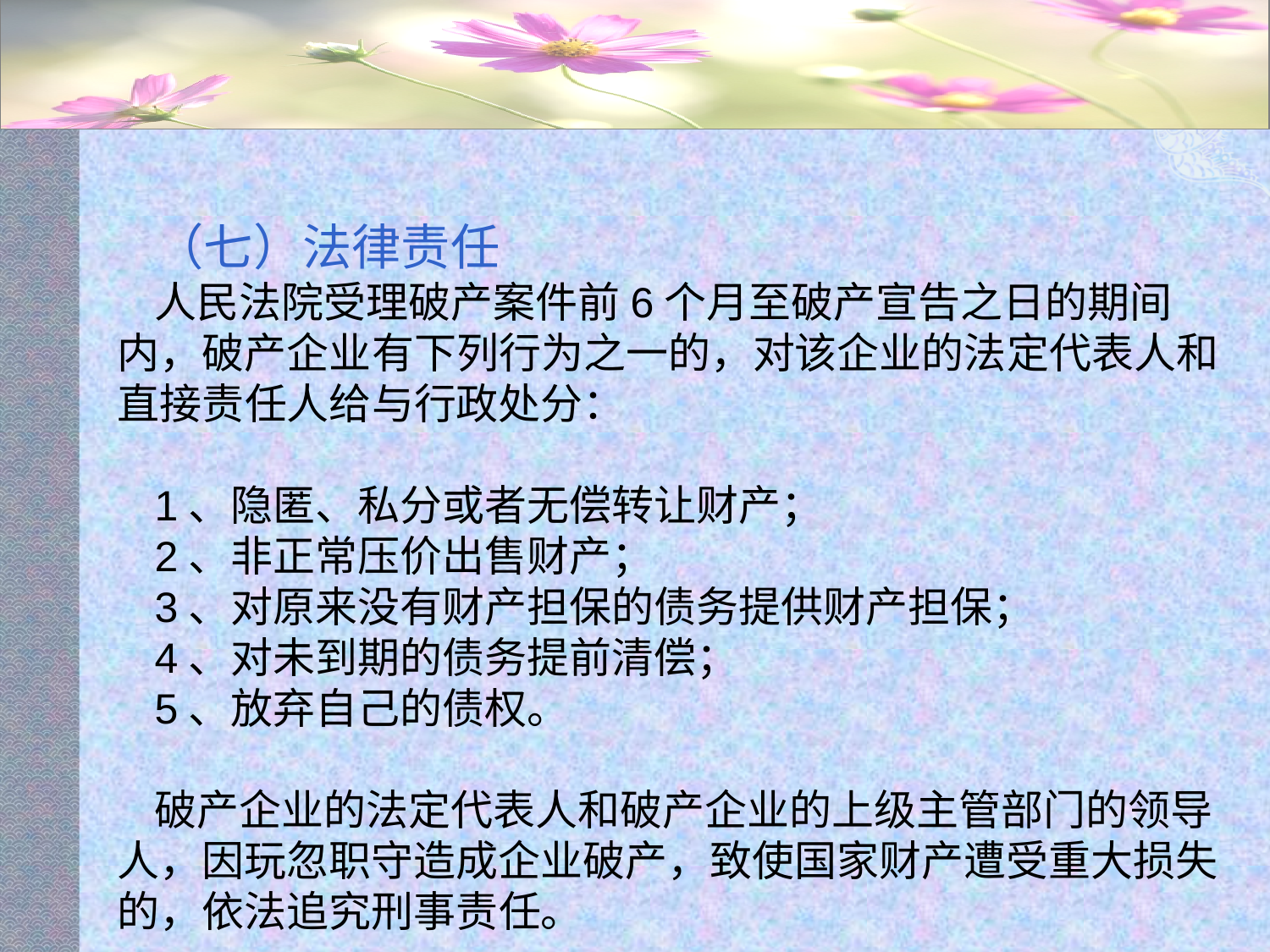

#
（七）法律责任
人民法院受理破产案件前6个月至破产宣告之日的期间内，破产企业有下列行为之一的，对该企业的法定代表人和直接责任人给与行政处分：

1、隐匿、私分或者无偿转让财产；
2、非正常压价出售财产；
3、对原来没有财产担保的债务提供财产担保；
4、对未到期的债务提前清偿；
5、放弃自己的债权。

破产企业的法定代表人和破产企业的上级主管部门的领导人，因玩忽职守造成企业破产，致使国家财产遭受重大损失的，依法追究刑事责任。